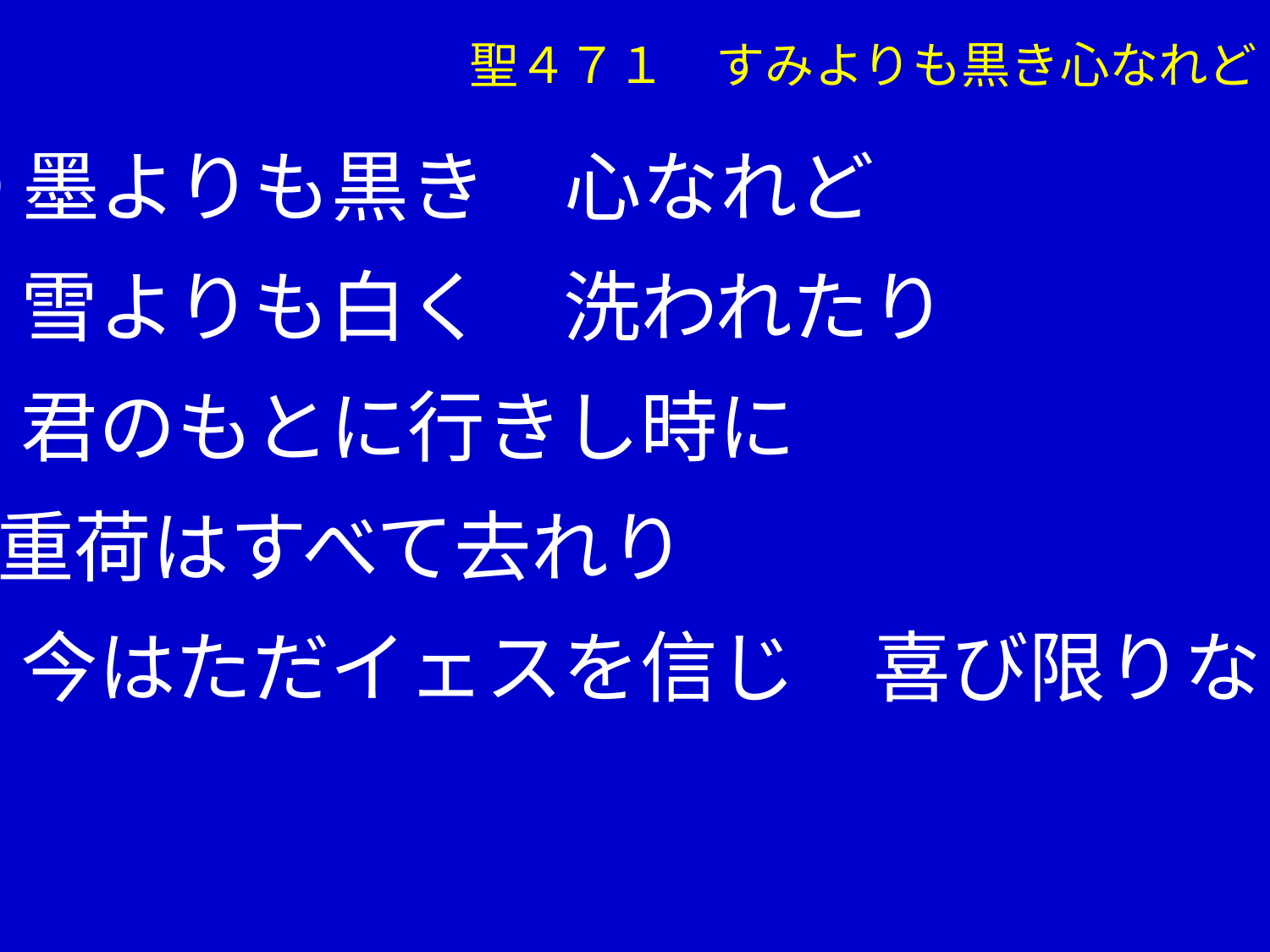

聖４７１　すみよりも黒き心なれど
①墨よりも黒き　心なれど
　 雪よりも白く　洗われたり
　 君のもとに行きし時に
   重荷はすべて去れり
　 今はただイェスを信じ　喜び限りなし